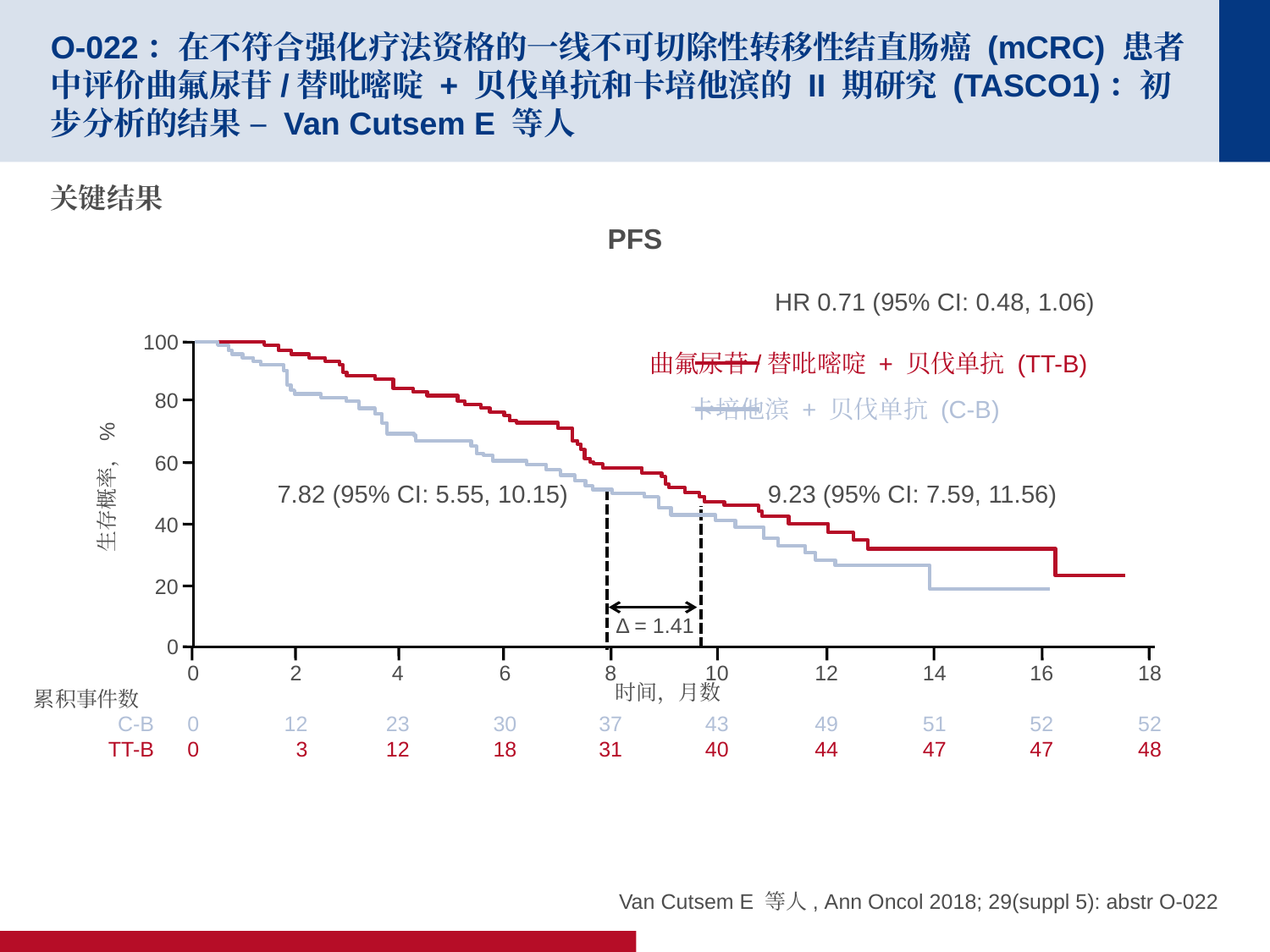

# O-022：在不符合强化疗法资格的一线不可切除性转移性结直肠癌 (mCRC) 患者中评价曲氟尿苷/替吡嘧啶 + 贝伐单抗和卡培他滨的 II 期研究 (TASCO1)：初步分析的结果 – Van Cutsem E 等人
关键结果
PFS
HR 0.71 (95% CI: 0.48, 1.06)
100

曲氟尿苷/替吡嘧啶 + 贝伐单抗 (TT-B)

80
卡培他滨 + 贝伐单抗 (C-B)

60

生存概率，%
7.82 (95% CI: 5.55, 10.15)
9.23 (95% CI: 7.59, 11.56)
40

20

Δ = 1.41
0

0

0
0
2

12
3
4

23
12
6

30
18

8

37
31
10

43
40
12

49
44
14

51
47
16

52
47
18

52
48
时间，月数
累积事件数

C-B
TT-B
Van Cutsem E 等人, Ann Oncol 2018; 29(suppl 5): abstr O-022